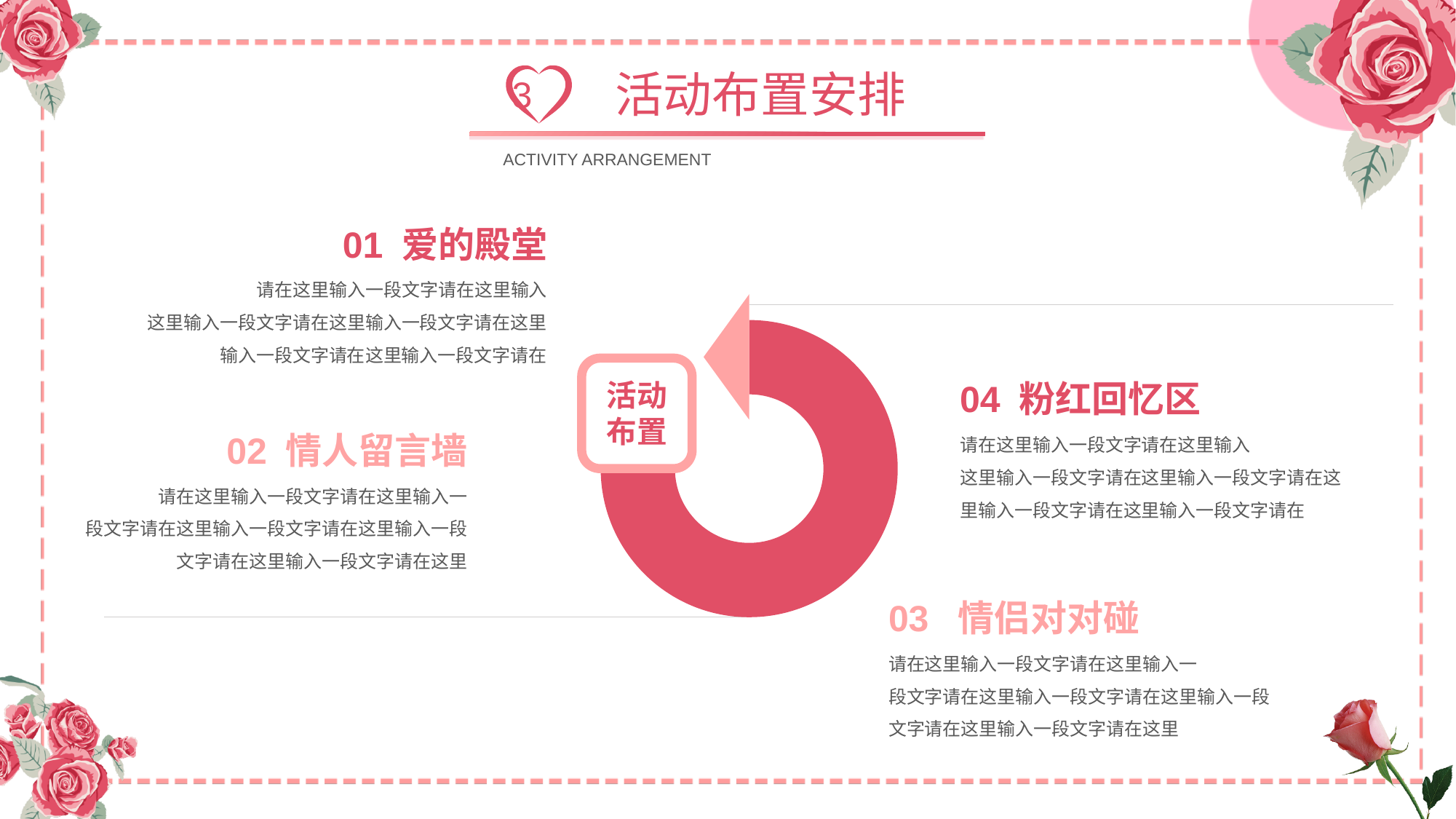

活动布置安排
3
ACTIVITY ARRANGEMENT
01 爱的殿堂
请在这里输入一段文字请在这里输入
这里输入一段文字请在这里输入一段文字请在这里输入一段文字请在这里输入一段文字请在

活动
布置
04 粉红回忆区
请在这里输入一段文字请在这里输入
这里输入一段文字请在这里输入一段文字请在这里输入一段文字请在这里输入一段文字请在
02 情人留言墙
请在这里输入一段文字请在这里输入一
段文字请在这里输入一段文字请在这里输入一段文字请在这里输入一段文字请在这里
03  情侣对对碰
请在这里输入一段文字请在这里输入一
段文字请在这里输入一段文字请在这里输入一段文字请在这里输入一段文字请在这里